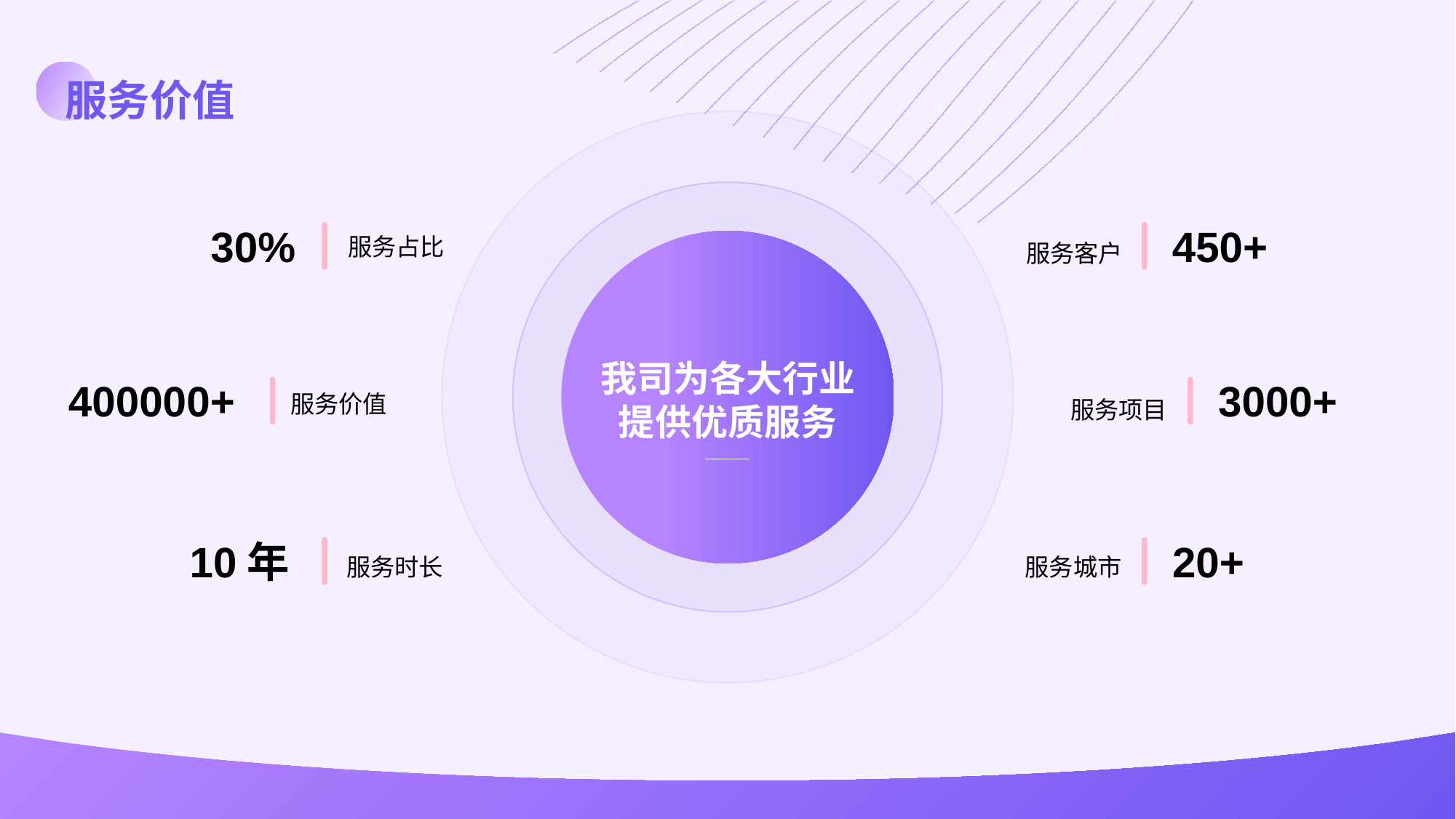

服务价值
30%
450+
服务占比
服务客户

我司为各大行业
提供优质服务
400000+
3000+
服务价值
服务项目

10年
20+
服务时长
服务城市